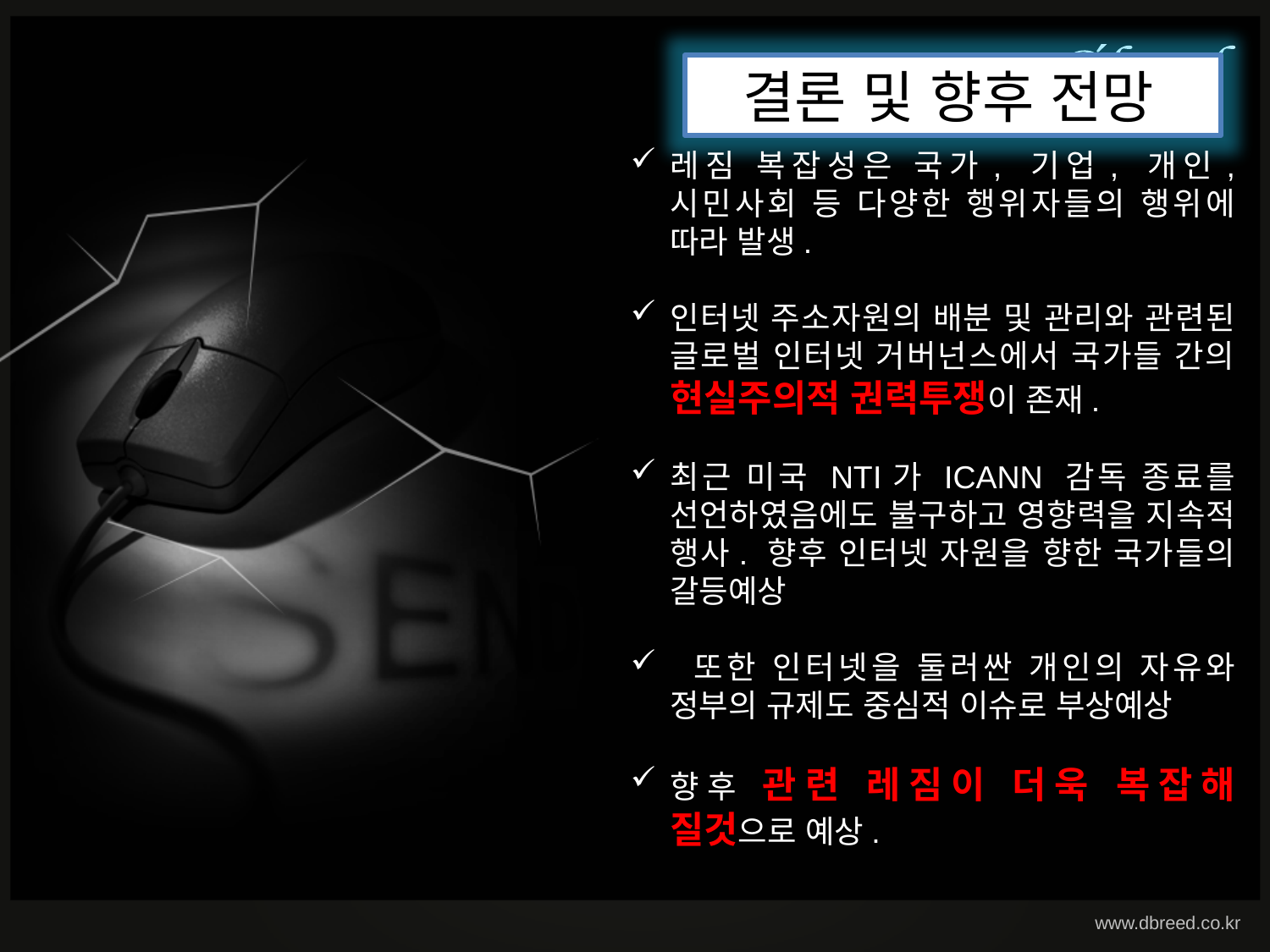

결론 및 향후 전망
레짐 복잡성은 국가, 기업, 개인, 시민사회 등 다양한 행위자들의 행위에 따라 발생.

인터넷 주소자원의 배분 및 관리와 관련된 글로벌 인터넷 거버넌스에서 국가들 간의 현실주의적 권력투쟁이 존재.

최근 미국 NTI가 ICANN 감독 종료를 선언하였음에도 불구하고 영향력을 지속적 행사. 향후 인터넷 자원을 향한 국가들의 갈등예상

 또한 인터넷을 둘러싼 개인의 자유와 정부의 규제도 중심적 이슈로 부상예상

향후 관련 레짐이 더욱 복잡해 질것으로 예상.